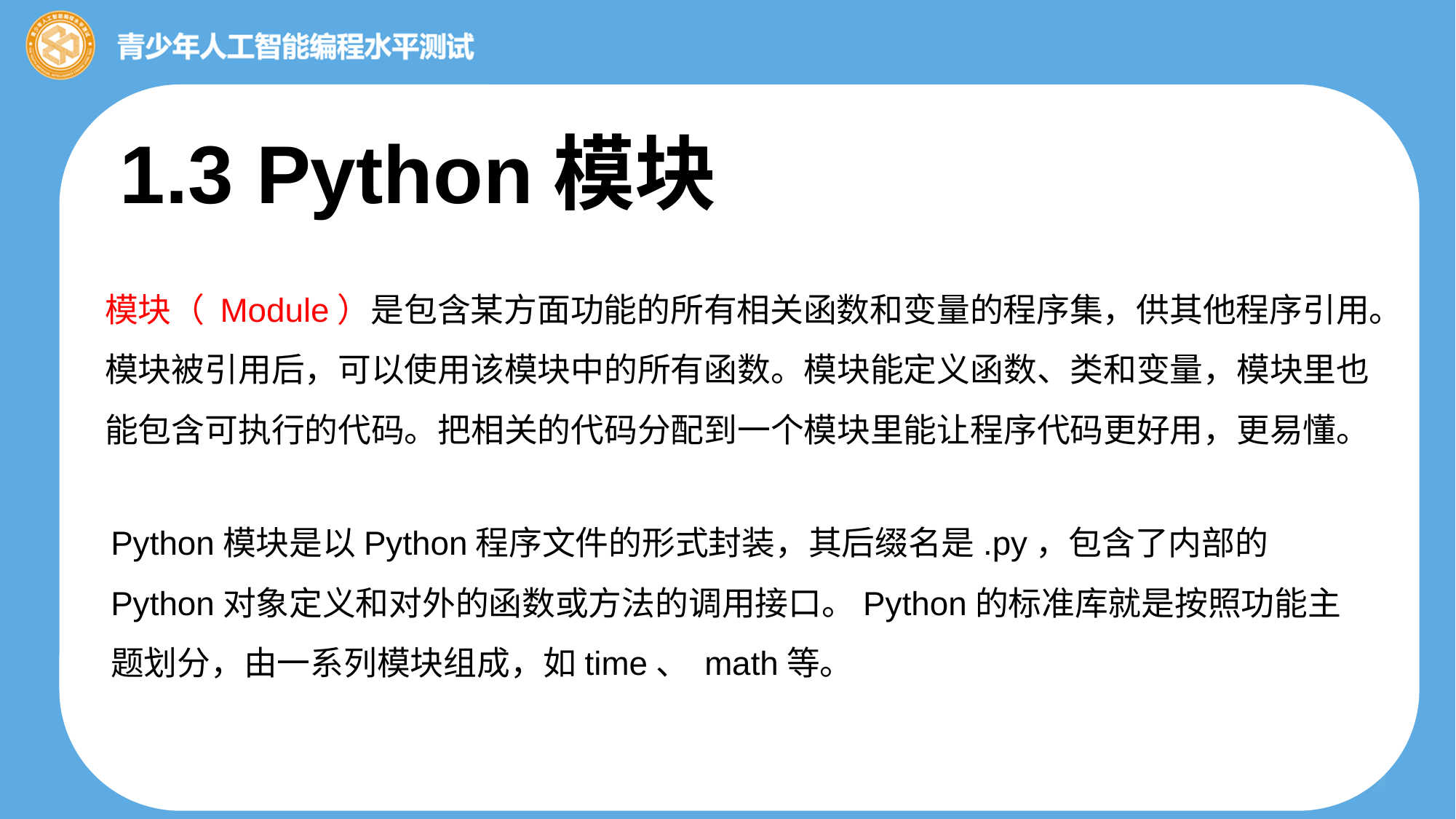

1.3 Python模块
模块（ Module）是包含某方面功能的所有相关函数和变量的程序集，供其他程序引用。模块被引用后，可以使用该模块中的所有函数。模块能定义函数、类和变量，模块里也能包含可执行的代码。把相关的代码分配到一个模块里能让程序代码更好用，更易懂。
Python模块是以Python程序文件的形式封装，其后缀名是.py，包含了内部的Python对象定义和对外的函数或方法的调用接口。Python的标准库就是按照功能主题划分，由一系列模块组成，如time、 math等。